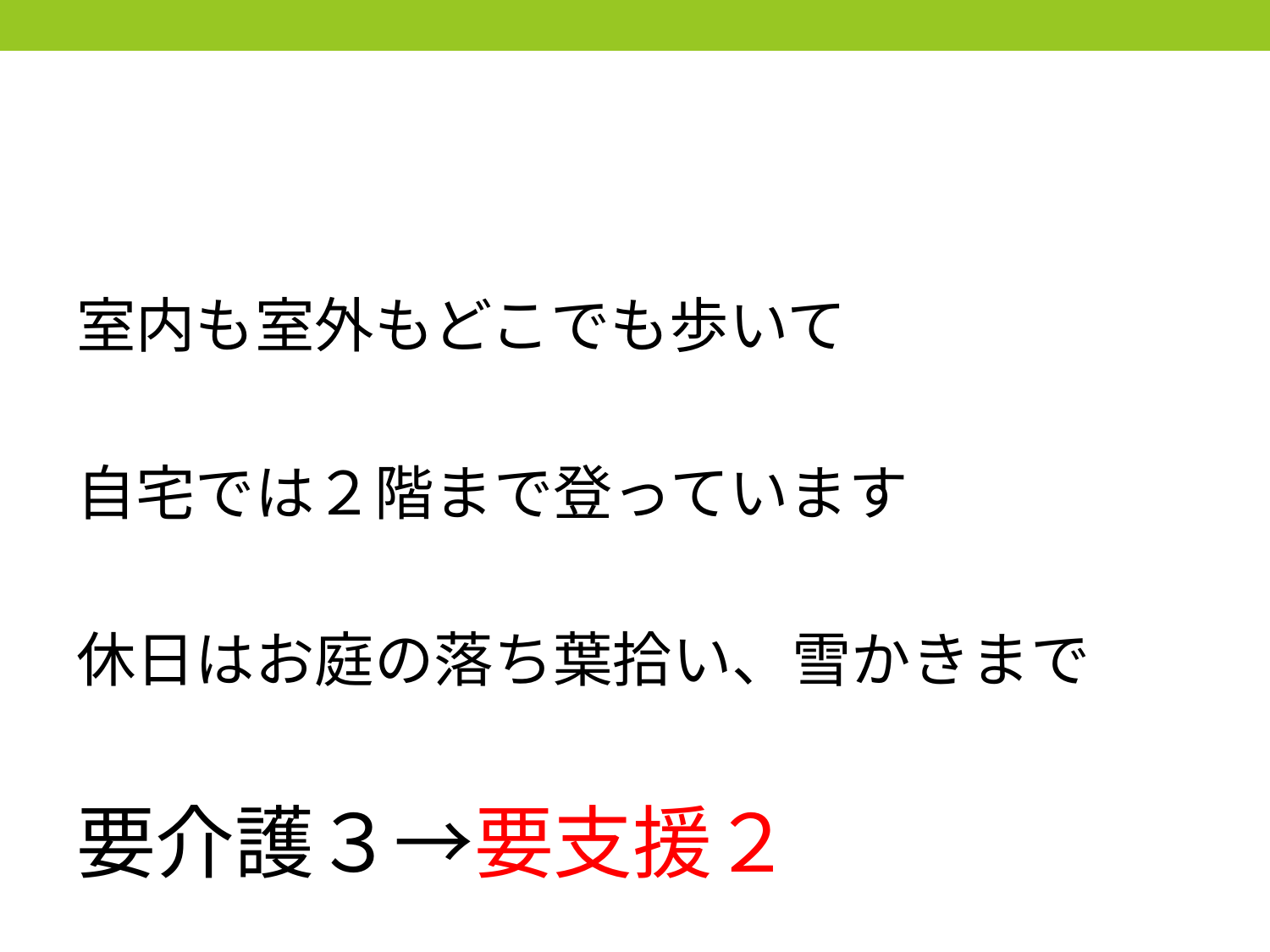

#

室内も室外もどこでも歩いて

自宅では２階まで登っています

休日はお庭の落ち葉拾い、雪かきまで

要介護３→要支援２